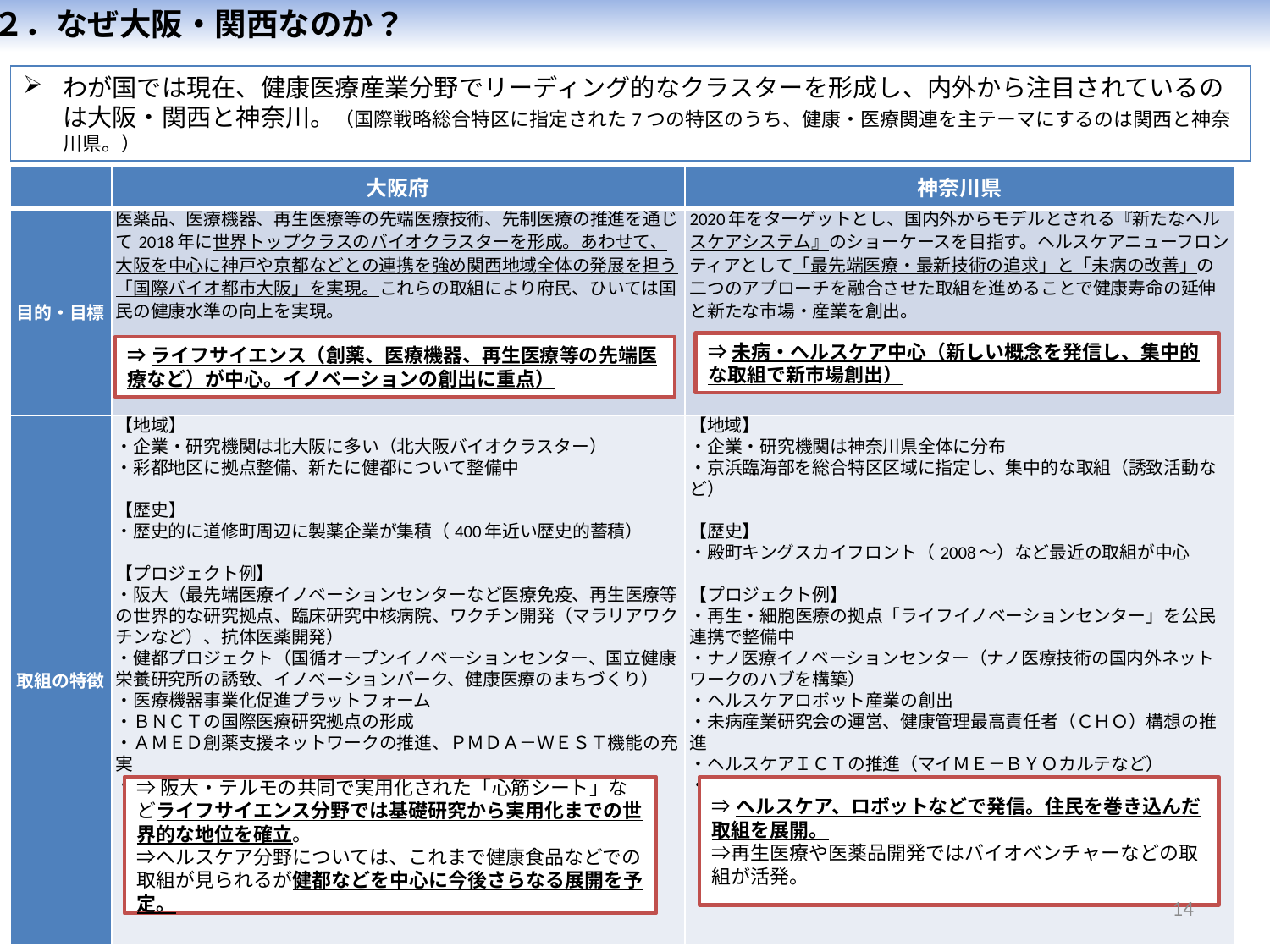

２．なぜ大阪・関西なのか？
わが国では現在、健康医療産業分野でリーディング的なクラスターを形成し、内外から注目されているのは大阪・関西と神奈川。（国際戦略総合特区に指定された7つの特区のうち、健康・医療関連を主テーマにするのは関西と神奈川県。）
|  | 大阪府 | 神奈川県 |
| --- | --- | --- |
| 目的・目標 | 医薬品、医療機器、再生医療等の先端医療技術、先制医療の推進を通じて2018年に世界トップクラスのバイオクラスターを形成。あわせて、大阪を中心に神戸や京都などとの連携を強め関西地域全体の発展を担う「国際バイオ都市大阪」を実現。これらの取組により府民、ひいては国民の健康水準の向上を実現。 | 2020年をターゲットとし、国内外からモデルとされる『新たなヘルスケアシステム』のショーケースを目指す。ヘルスケアニューフロンティアとして「最先端医療・最新技術の追求」と「未病の改善」の二つのアプローチを融合させた取組を進めることで健康寿命の延伸と新たな市場・産業を創出。 |
| 取組の特徴 | 【地域】 ・企業・研究機関は北大阪に多い（北大阪バイオクラスター） ・彩都地区に拠点整備、新たに健都について整備中 【歴史】 ・歴史的に道修町周辺に製薬企業が集積（400年近い歴史的蓄積） 【プロジェクト例】 ・阪大（最先端医療イノベーションセンターなど医療免疫、再生医療等の世界的な研究拠点、臨床研究中核病院、ワクチン開発（マラリアワクチンなど）、抗体医薬開発） ・健都プロジェクト（国循オープンイノベーションセンター、国立健康栄養研究所の誘致、イノベーションパーク、健康医療のまちづくり） ・医療機器事業化促進プラットフォーム ・ＢＮＣＴの国際医療研究拠点の形成 ・ＡＭＥＤ創薬支援ネットワークの推進、ＰＭＤＡ－ＷＥＳＴ機能の充実 ・国際医療貢献（大阪大学国際医療センターなど） | 【地域】 ・企業・研究機関は神奈川県全体に分布 ・京浜臨海部を総合特区区域に指定し、集中的な取組（誘致活動など） 【歴史】 ・殿町キングスカイフロント（2008～）など最近の取組が中心 【プロジェクト例】 ・再生・細胞医療の拠点「ライフイノベーションセンター」を公民連携で整備中 ・ナノ医療イノベーションセンター（ナノ医療技術の国内外ネットワークのハブを構築） ・ヘルスケアロボット産業の創出 ・未病産業研究会の運営、健康管理最高責任者（ＣＨＯ）構想の推進 ・ヘルスケアＩＣＴの推進（マイＭＥ－ＢＹＯカルテなど） ・メディカルイノベーションスクール（検討中） |
⇒未病・ヘルスケア中心（新しい概念を発信し、集中的な取組で新市場創出）
⇒ライフサイエンス（創薬、医療機器、再生医療等の先端医療など）が中心。イノベーションの創出に重点）
⇒阪大・テルモの共同で実用化された「心筋シート」などライフサイエンス分野では基礎研究から実用化までの世界的な地位を確立。
⇒ヘルスケア分野については、これまで健康食品などでの取組が見られるが健都などを中心に今後さらなる展開を予定。
⇒ヘルスケア、ロボットなどで発信。住民を巻き込んだ取組を展開。
⇒再生医療や医薬品開発ではバイオベンチャーなどの取組が活発。
14